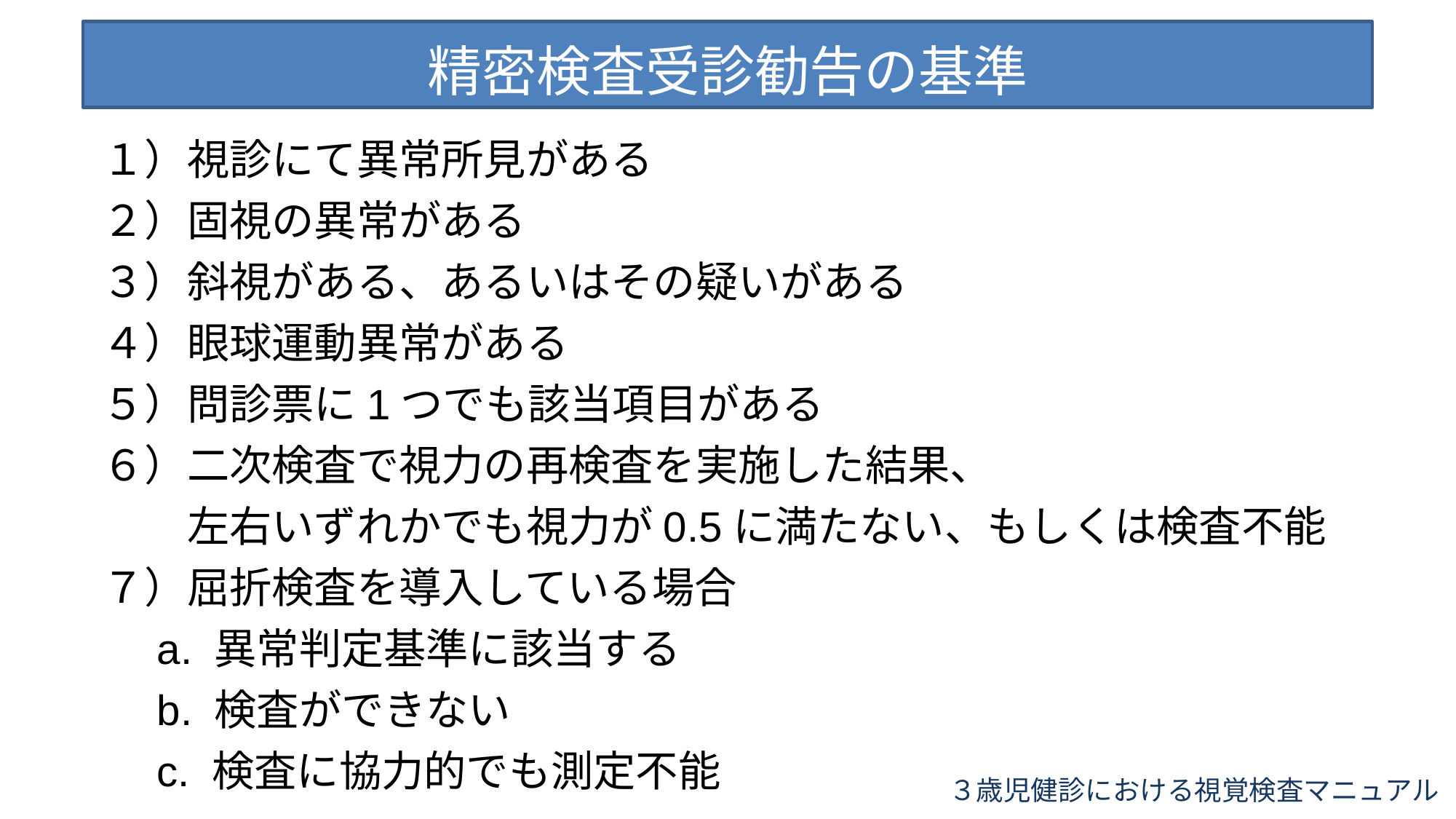

精密検査受診勧告の基準
１）視診にて異常所見がある
２）固視の異常がある
３）斜視がある、あるいはその疑いがある
４）眼球運動異常がある
５）問診票に1つでも該当項目がある
６）二次検査で視力の再検査を実施した結果、
　　左右いずれかでも視力が0.5に満たない、もしくは検査不能
７）屈折検査を導入している場合
a. 異常判定基準に該当する
b. 検査ができない
c. 検査に協力的でも測定不能
３歳児健診における視覚検査マニュアル